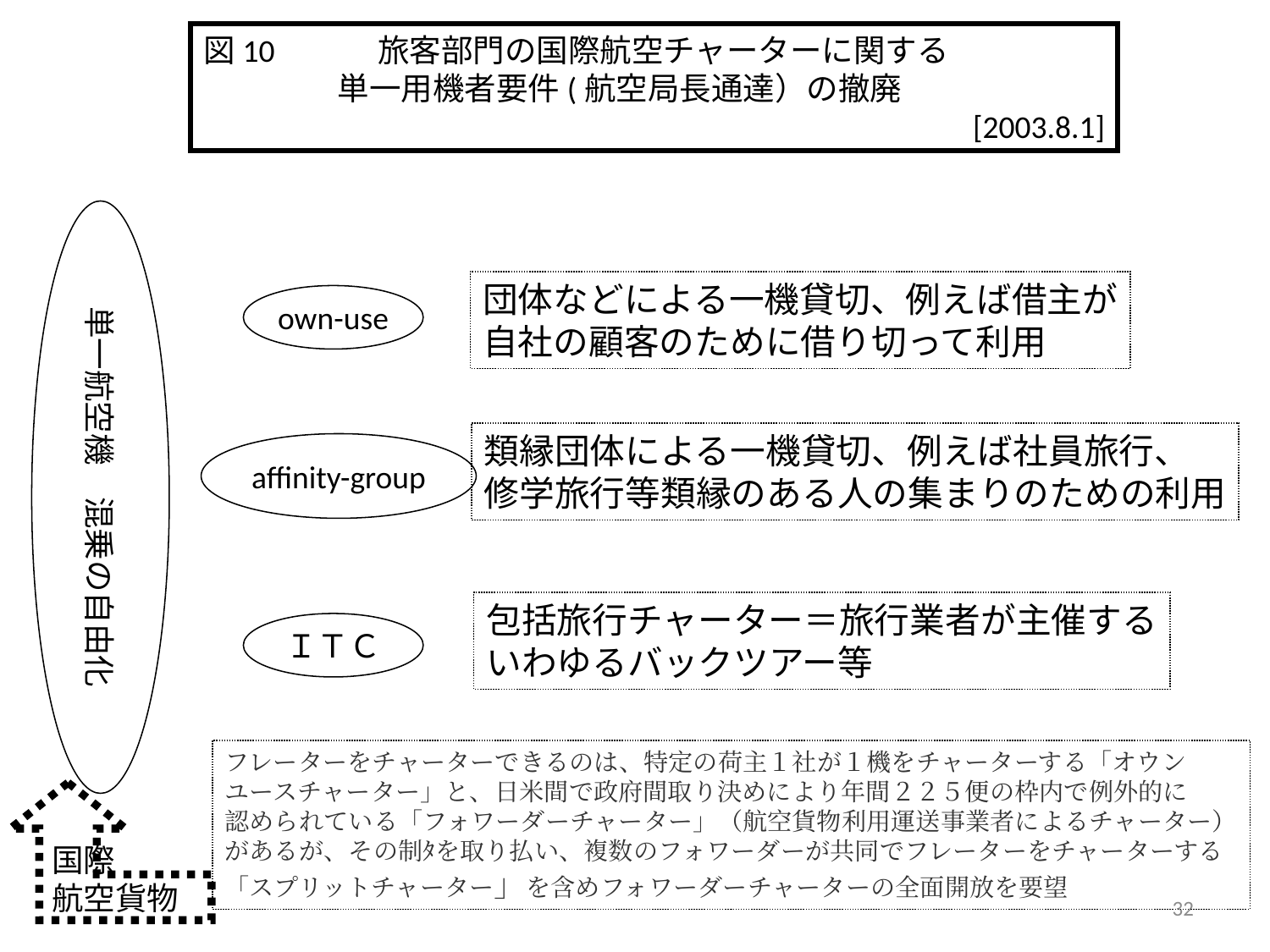

図10　　　旅客部門の国際航空チャーターに関する
　　　　 単一用機者要件(航空局長通達）の撤廃
　　　　　　　　　　　　　　　　　　　　　　　　[2003.8.1]
単一航空機　混乗の自由化
団体などによる一機貸切、例えば借主が
自社の顧客のために借り切って利用
own-use
類縁団体による一機貸切、例えば社員旅行、
修学旅行等類縁のある人の集まりのための利用
affinity-group
包括旅行チャーター＝旅行業者が主催する
いわゆるバックツアー等
ＩＴＣ
フレーターをチャーターできるのは、特定の荷主１社が１機をチャーターする「オウン
ユースチャーター」と、日米間で政府間取り決めにより年間２２５便の枠内で例外的に
認められている「フォワーダーチャーター」（航空貨物利用運送事業者によるチャーター）
があるが、その制ﾀを取り払い、複数のフォワーダーが共同でフレーターをチャーターする
「スプリットチャーター」を含めフォワーダーチャーターの全面開放を要望
国際
航空貨物

32